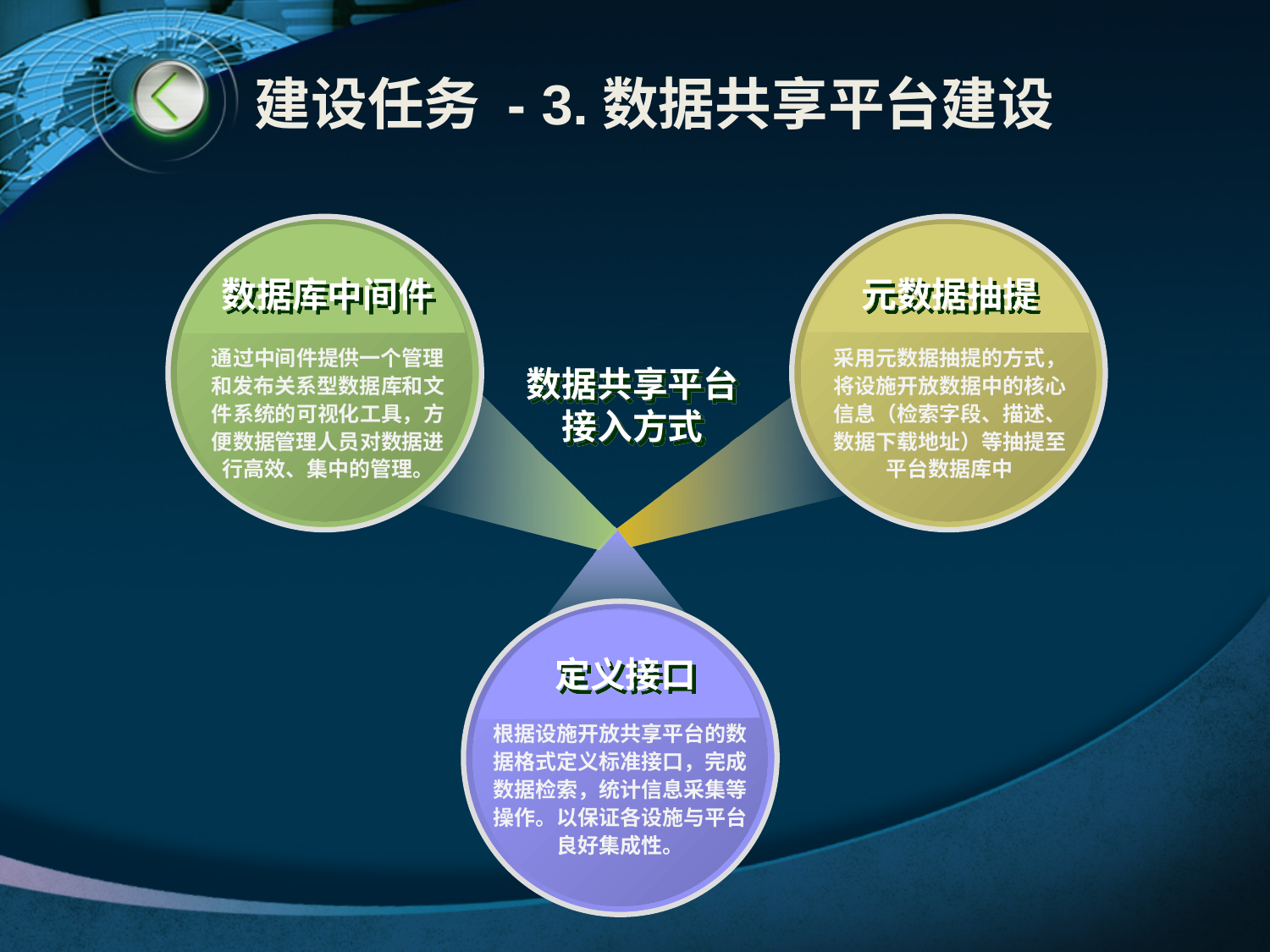

# 建设任务 - 3.数据共享平台建设

数据库中间件
元数据抽提
通过中间件提供一个管理和发布关系型数据库和文件系统的可视化工具，方便数据管理人员对数据进行高效、集中的管理。
采用元数据抽提的方式，将设施开放数据中的核心信息（检索字段、描述、数据下载地址）等抽提至平台数据库中
数据共享平台
接入方式

定义接口
根据设施开放共享平台的数据格式定义标准接口，完成数据检索，统计信息采集等操作。以保证各设施与平台良好集成性。